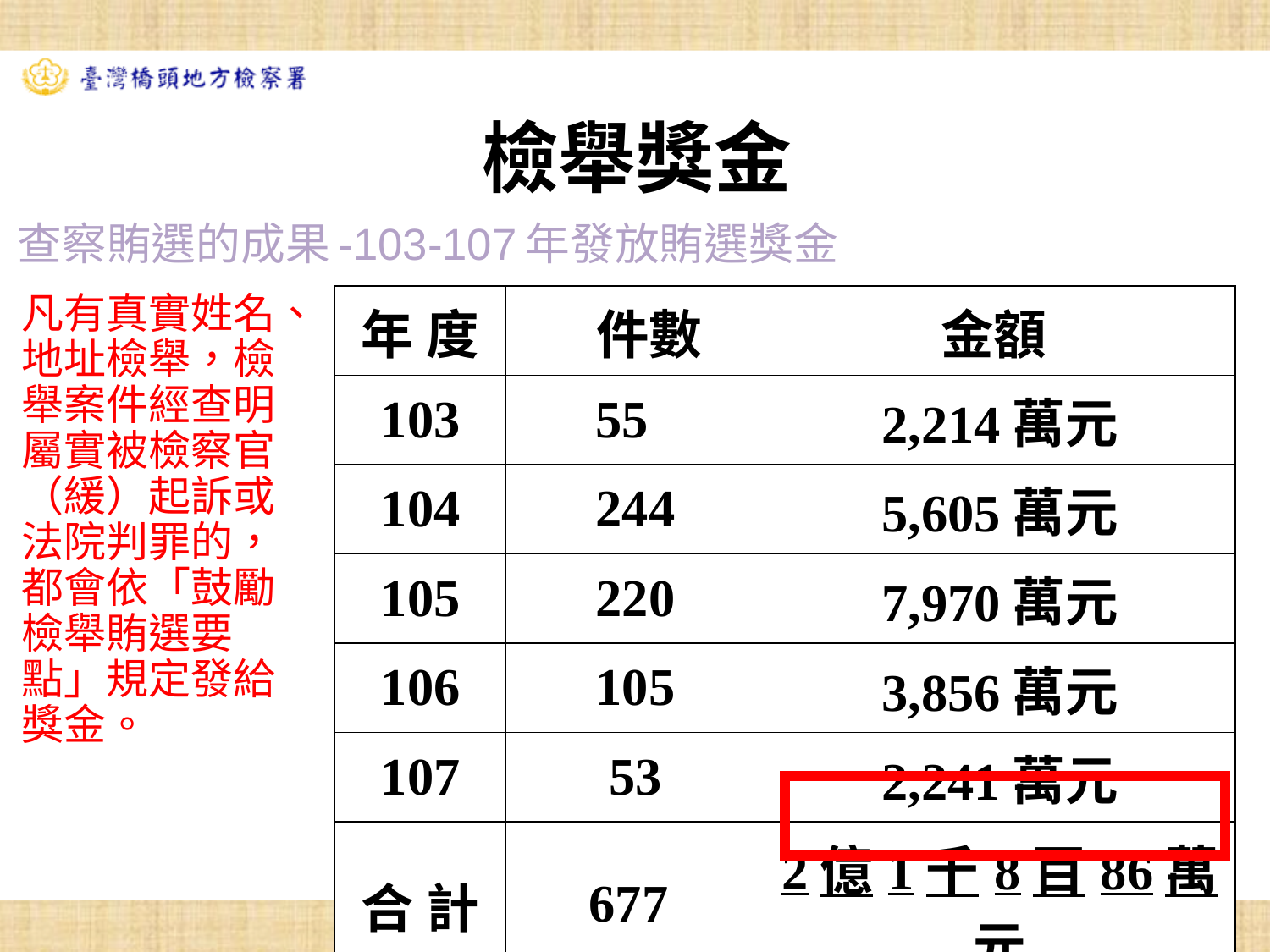

# 檢舉獎金
查察賄選的成果-103-107年發放賄選獎金
| 年 度 | 件數 | 金額 |
| --- | --- | --- |
| 103 | 55 | 2,214萬元 |
| 104 | 244 | 5,605萬元 |
| 105 | 220 | 7,970萬元 |
| 106 | 105 | 3,856萬元 |
| 107 | 53 | 2,241萬元 |
| 合 計 | 677 | 2億1千8百86萬元 |
凡有真實姓名、地址檢舉，檢舉案件經查明屬實被檢察官（緩）起訴或法院判罪的，都會依「鼓勵檢舉賄選要點」規定發給獎金。